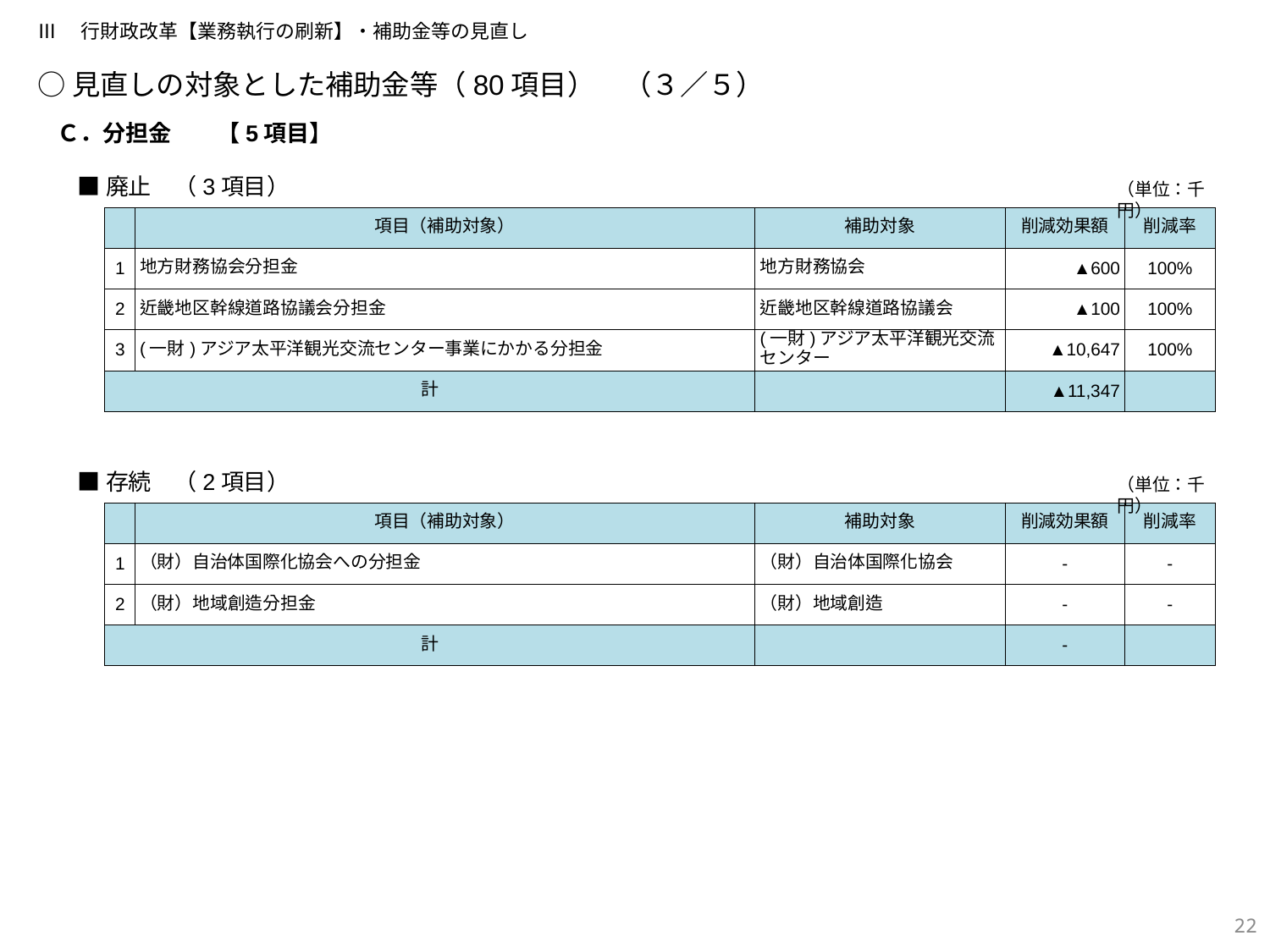

Ⅲ　行財政改革【業務執行の刷新】・補助金等の見直し
○見直しの対象とした補助金等（80項目）　（３／５）
Ｃ．分担金　　【5項目】
■廃止　（3項目）
（単位：千円）
|  | 項目（補助対象） | 補助対象 | 削減効果額 | 削減率 |
| --- | --- | --- | --- | --- |
| 1 | 地方財務協会分担金 | 地方財務協会 | ▲600 | 100% |
| 2 | 近畿地区幹線道路協議会分担金 | 近畿地区幹線道路協議会 | ▲100 | 100% |
| 3 | (一財)アジア太平洋観光交流センター事業にかかる分担金 | (一財)アジア太平洋観光交流センター | ▲10,647 | 100% |
| 計 |  |  | ▲11,347 |  |
■存続　（2項目）
（単位：千円）
|  | 項目（補助対象） | 補助対象 | 削減効果額 | 削減率 |
| --- | --- | --- | --- | --- |
| 1 | （財）自治体国際化協会への分担金 | （財）自治体国際化協会 | - | - |
| 2 | （財）地域創造分担金 | （財）地域創造 | - | - |
| 計 |  |  | - |  |
22